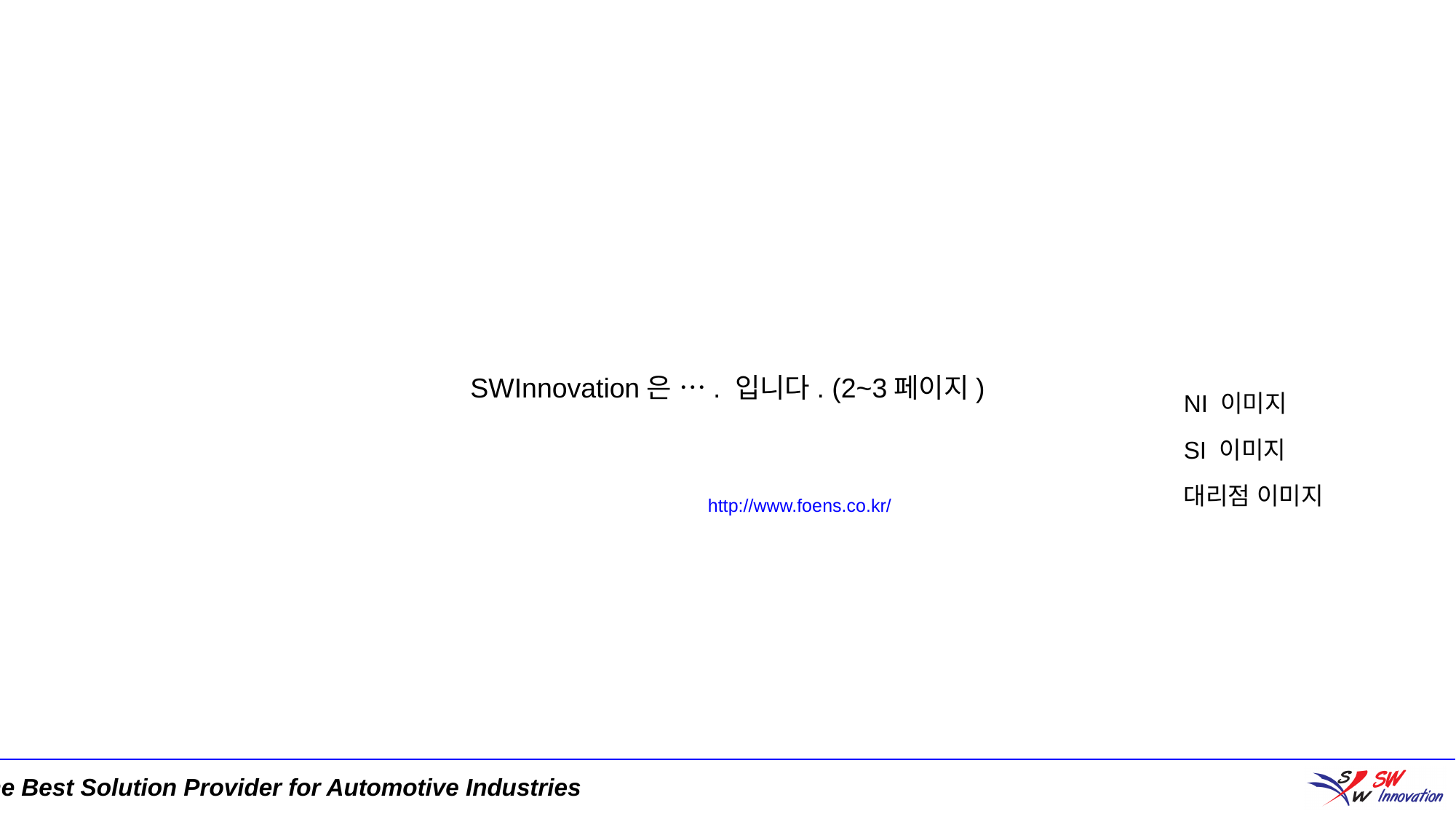

NI 이미지
SI 이미지
대리점 이미지
SWInnovation은 …. 입니다. (2~3페이지)
http://www.foens.co.kr/